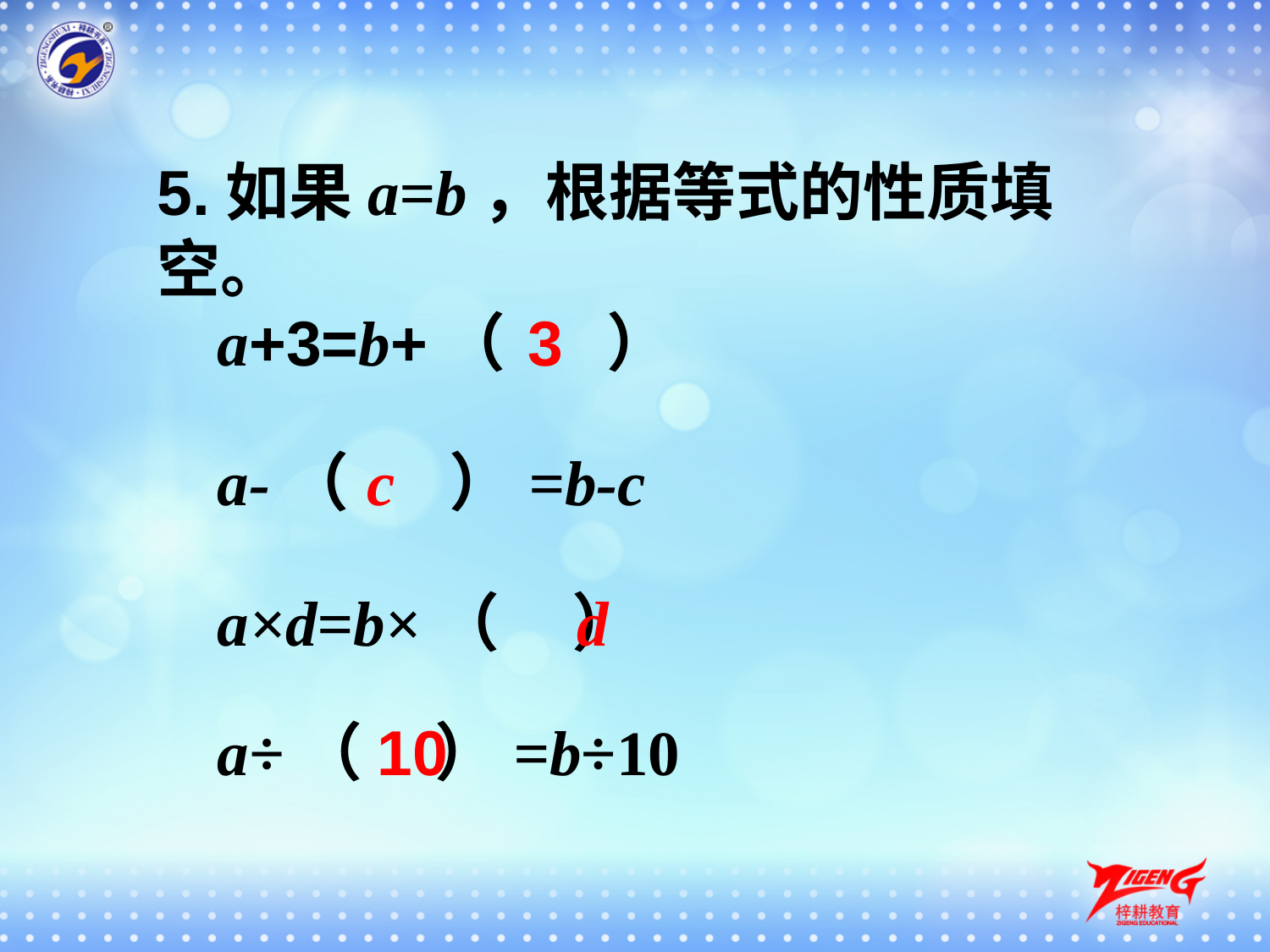

5.如果a=b，根据等式的性质填空。
a+3=b+（       ）
3
a-（       ）=b-c
c
a×d=b×（     ）
d
a÷（     ）=b÷10
10